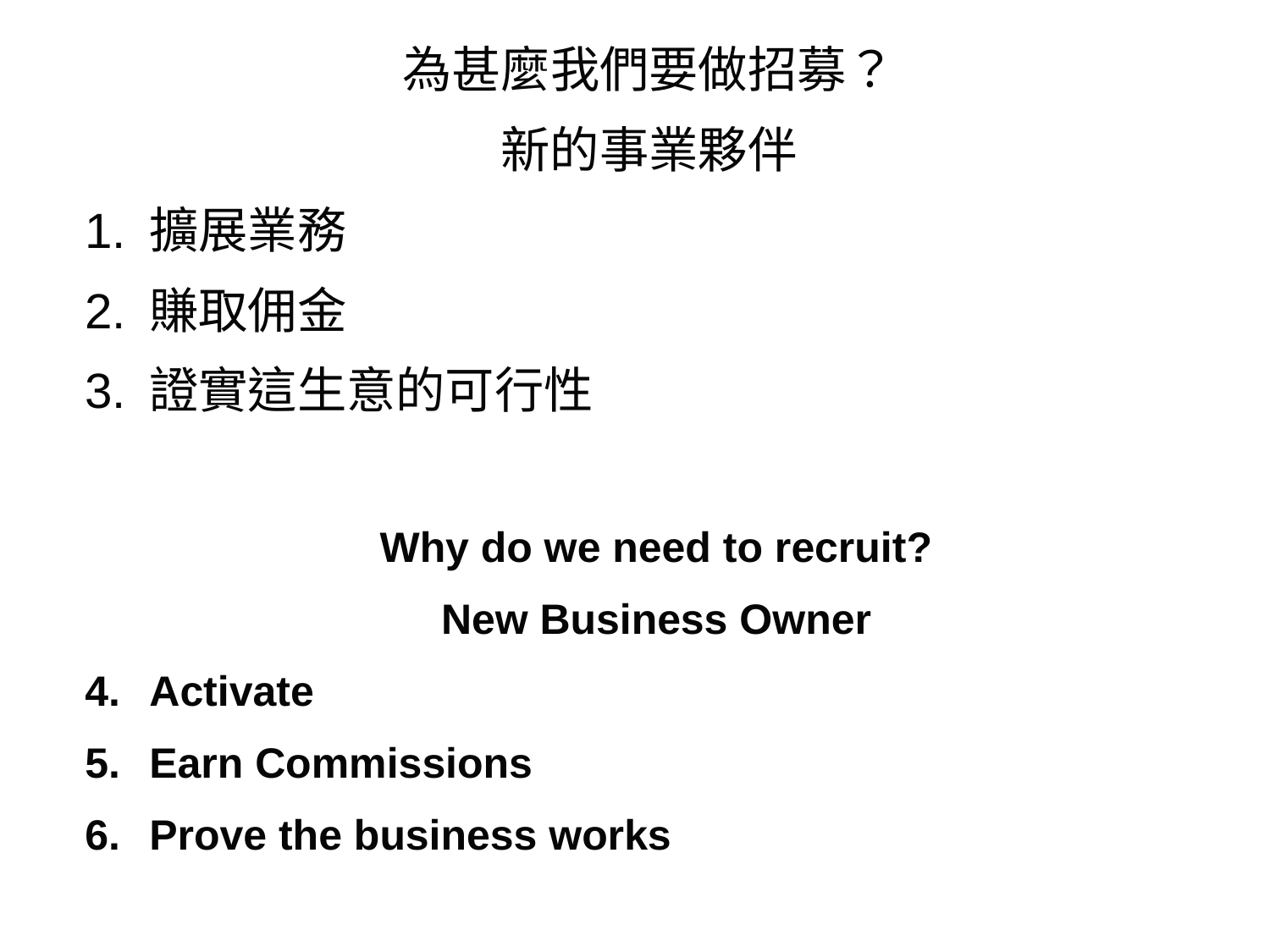

為甚麼我們要做招募？
新的事業夥伴
擴展業務
賺取佣金
證實這生意的可行性

Why do we need to recruit?
New Business Owner
Activate
Earn Commissions
Prove the business works